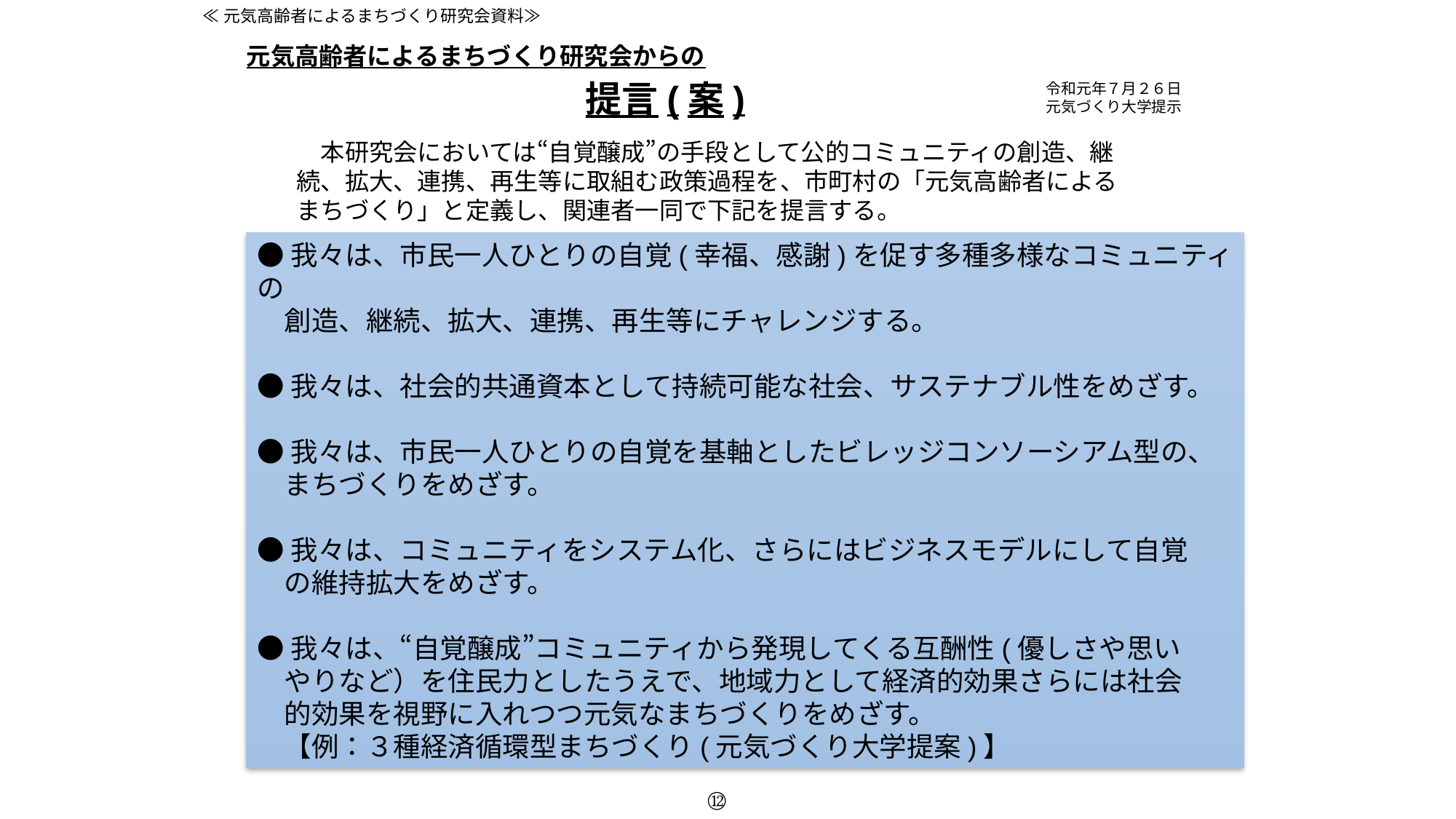

≪元気高齢者によるまちづくり研究会資料≫
元気高齢者によるまちづくり研究会からの
　　　　　　　　提言(案)
令和元年７月２６日
元気づくり大学提示
　本研究会においては“自覚醸成”の手段として公的コミュニティの創造、継続、拡大、連携、再生等に取組む政策過程を、市町村の「元気高齢者によるまちづくり」と定義し、関連者一同で下記を提言する。
●我々は、市民一人ひとりの自覚(幸福、感謝)を促す多種多様なコミュニティの
　創造、継続、拡大、連携、再生等にチャレンジする。

●我々は、社会的共通資本として持続可能な社会、サステナブル性をめざす。

●我々は、市民一人ひとりの自覚を基軸としたビレッジコンソーシアム型の、
　まちづくりをめざす。

●我々は、コミュニティをシステム化、さらにはビジネスモデルにして自覚
　の維持拡大をめざす。

●我々は、“自覚醸成”コミュニティから発現してくる互酬性(優しさや思い
　やりなど）を住民力としたうえで、地域力として経済的効果さらには社会
　的効果を視野に入れつつ元気なまちづくりをめざす。
　【例：３種経済循環型まちづくり(元気づくり大学提案)】
⑫